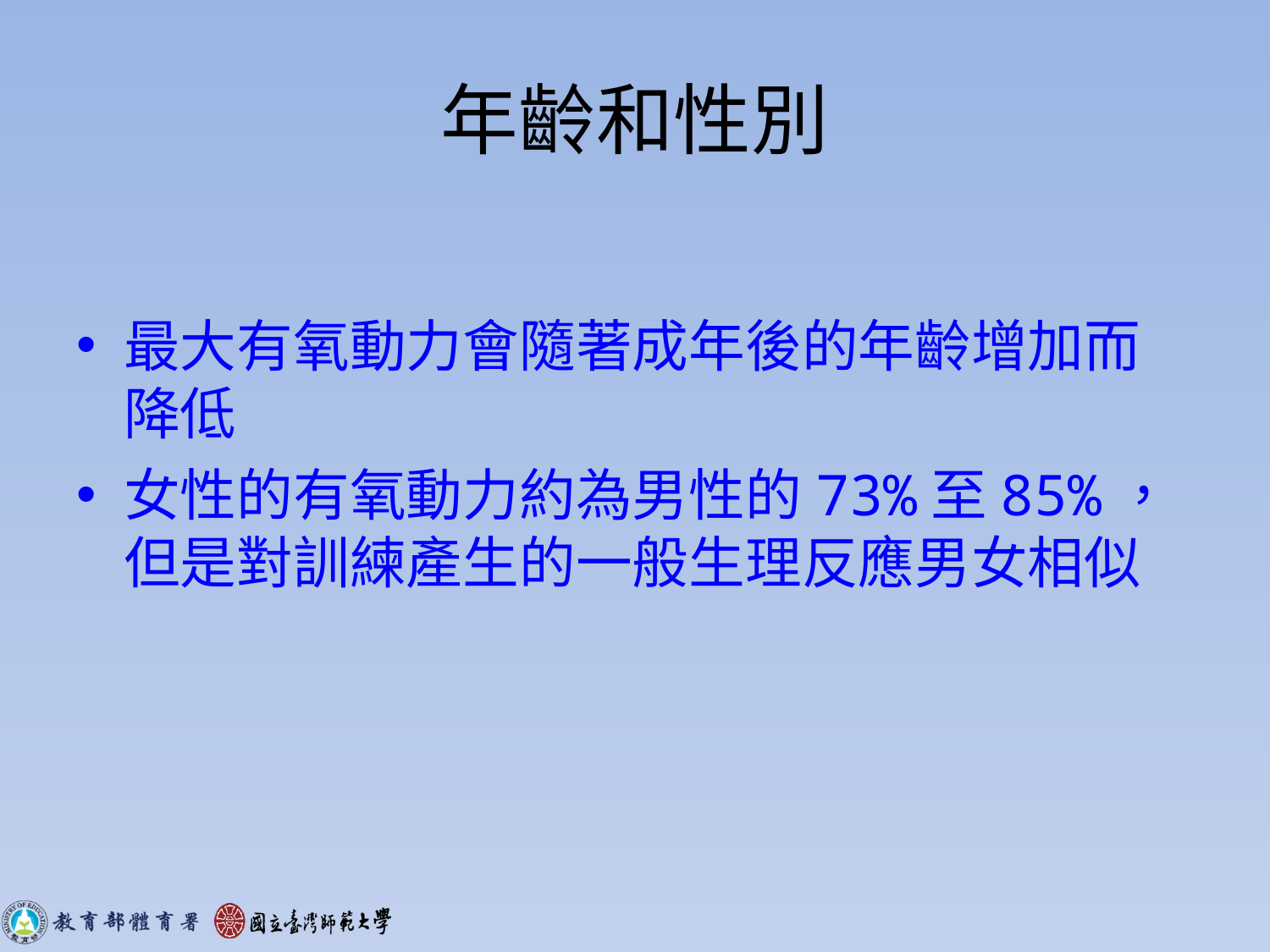

# 年齡和性別

最大有氧動力會隨著成年後的年齡增加而降低
女性的有氧動力約為男性的73%至85%，但是對訓練產生的一般生理反應男女相似